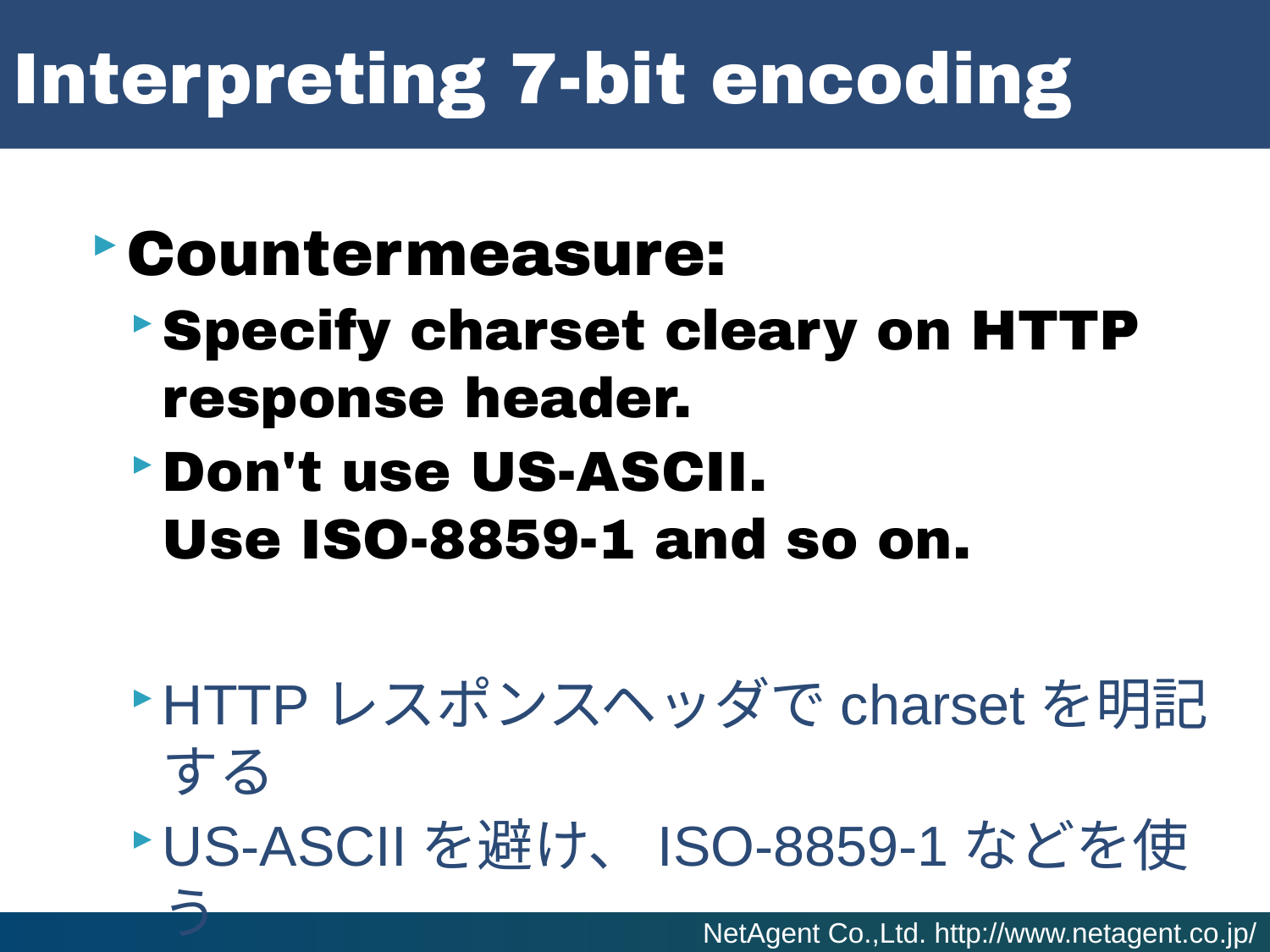

# Interpreting 7-bit encoding
Countermeasure:
Specify charset cleary on HTTP response header.
Don't use US-ASCII.
Use ISO-8859-1 and so on.

HTTPレスポンスヘッダでcharsetを明記する
US-ASCIIを避け、ISO-8859-1などを使う